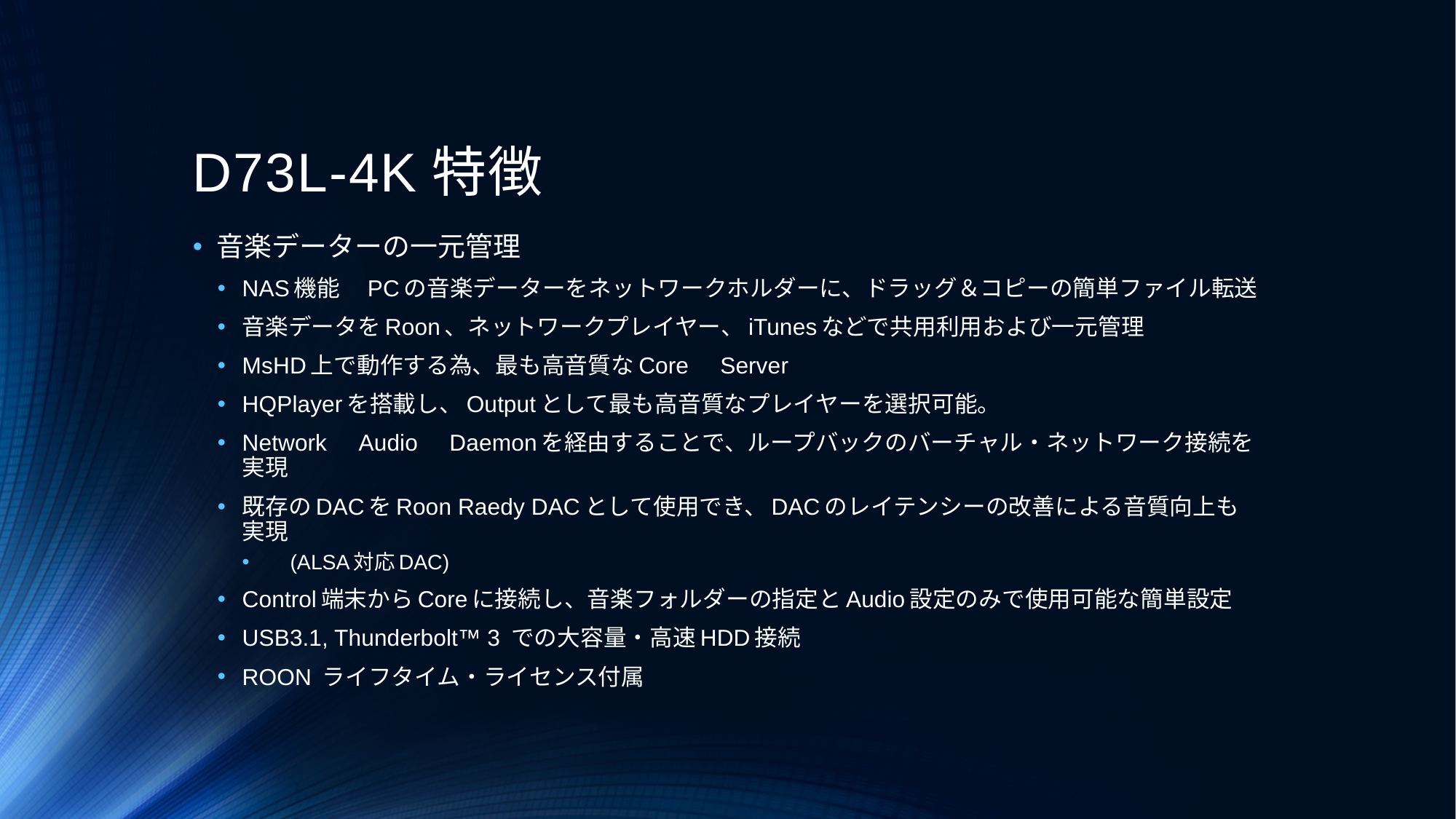

# D73L-4K特徴
音楽データーの一元管理
NAS機能　PCの音楽データーをネットワークホルダーに、ドラッグ＆コピーの簡単ファイル転送
音楽データをRoon、ネットワークプレイヤー、iTunesなどで共用利用および一元管理
MsHD上で動作する為、最も高音質なCore　Server
HQPlayerを搭載し、Outputとして最も高音質なプレイヤーを選択可能。
Network　Audio　Daemonを経由することで、ループバックのバーチャル・ネットワーク接続を実現
既存のDACをRoon Raedy DACとして使用でき、DACのレイテンシーの改善による音質向上も実現
　(ALSA対応DAC)
Control端末からCoreに接続し、音楽フォルダーの指定とAudio設定のみで使用可能な簡単設定
USB3.1, Thunderbolt™ 3 での大容量・高速HDD接続
ROON ライフタイム・ライセンス付属